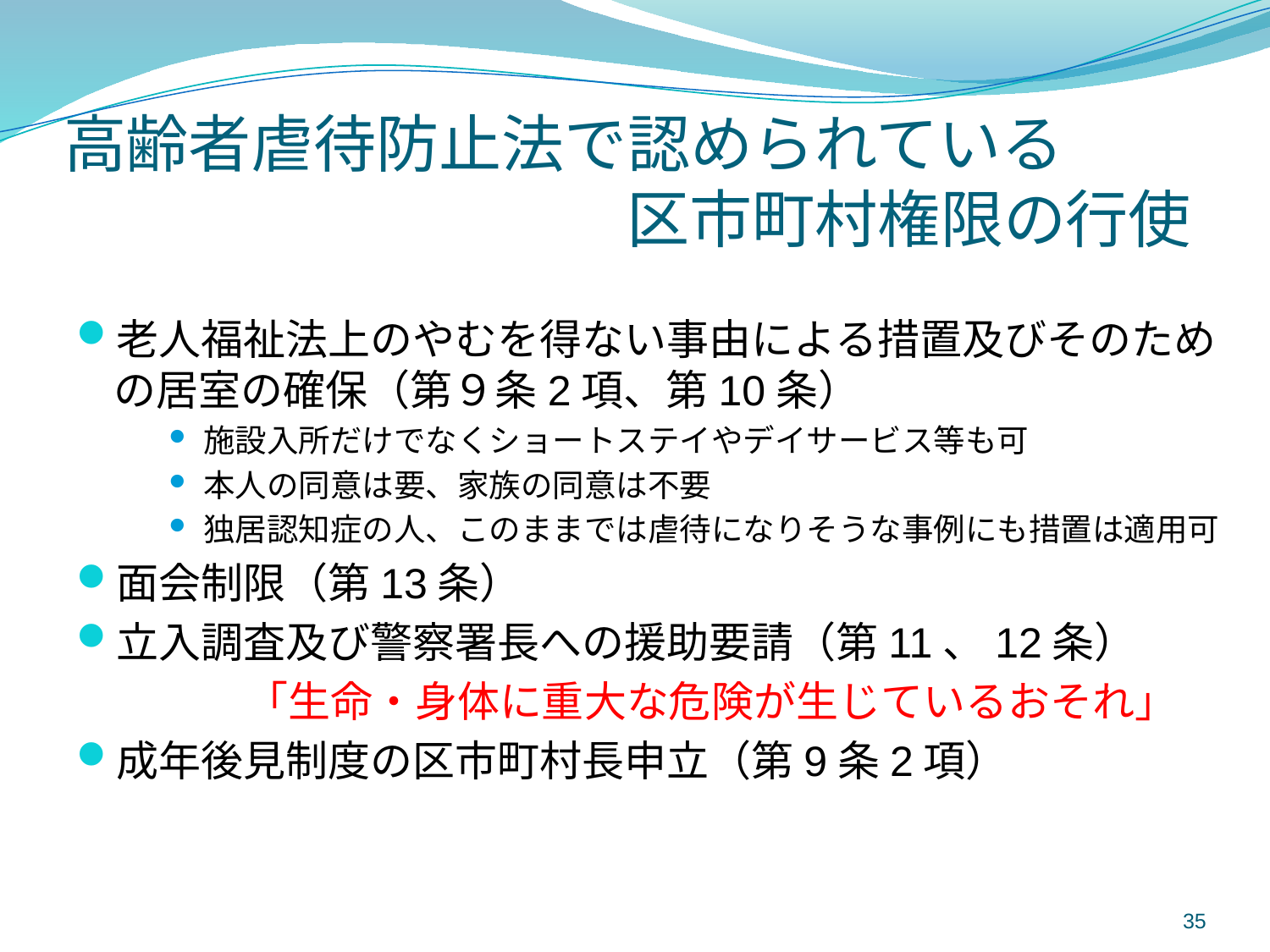

# 高齢者虐待防止法で認められている 　　　　　　　　　区市町村権限の行使
老人福祉法上のやむを得ない事由による措置及びそのための居室の確保（第９条2項、第10条）
施設入所だけでなくショートステイやデイサービス等も可
本人の同意は要、家族の同意は不要
独居認知症の人、このままでは虐待になりそうな事例にも措置は適用可
面会制限（第13条）
立入調査及び警察署長への援助要請（第11、12条）
　　　　「生命・身体に重大な危険が生じているおそれ」
成年後見制度の区市町村長申立（第9条2項）

35